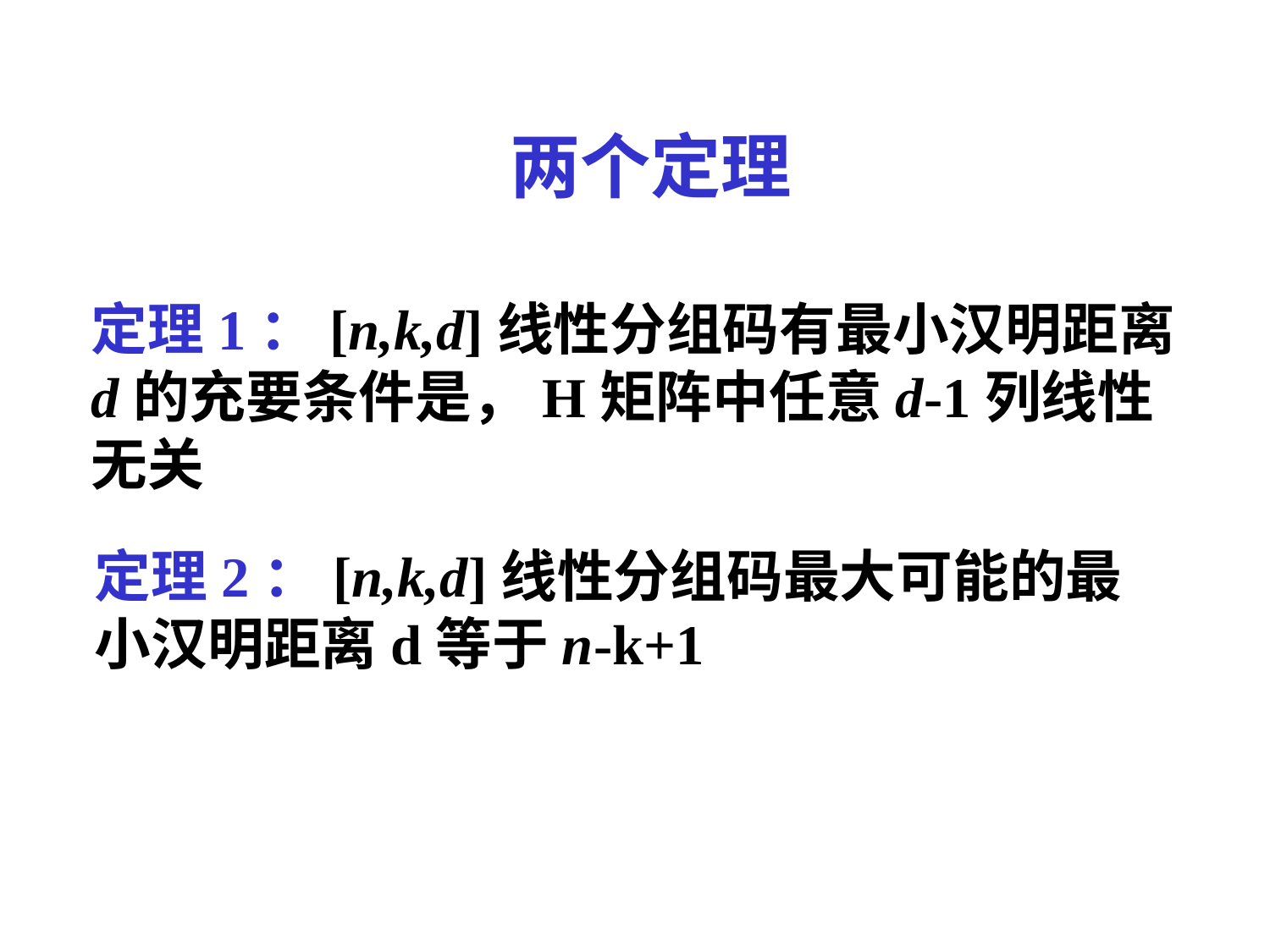

两个定理
定理1：[n,k,d]线性分组码有最小汉明距离d的充要条件是，H矩阵中任意d-1列线性无关
定理2：[n,k,d]线性分组码最大可能的最小汉明距离d等于n-k+1